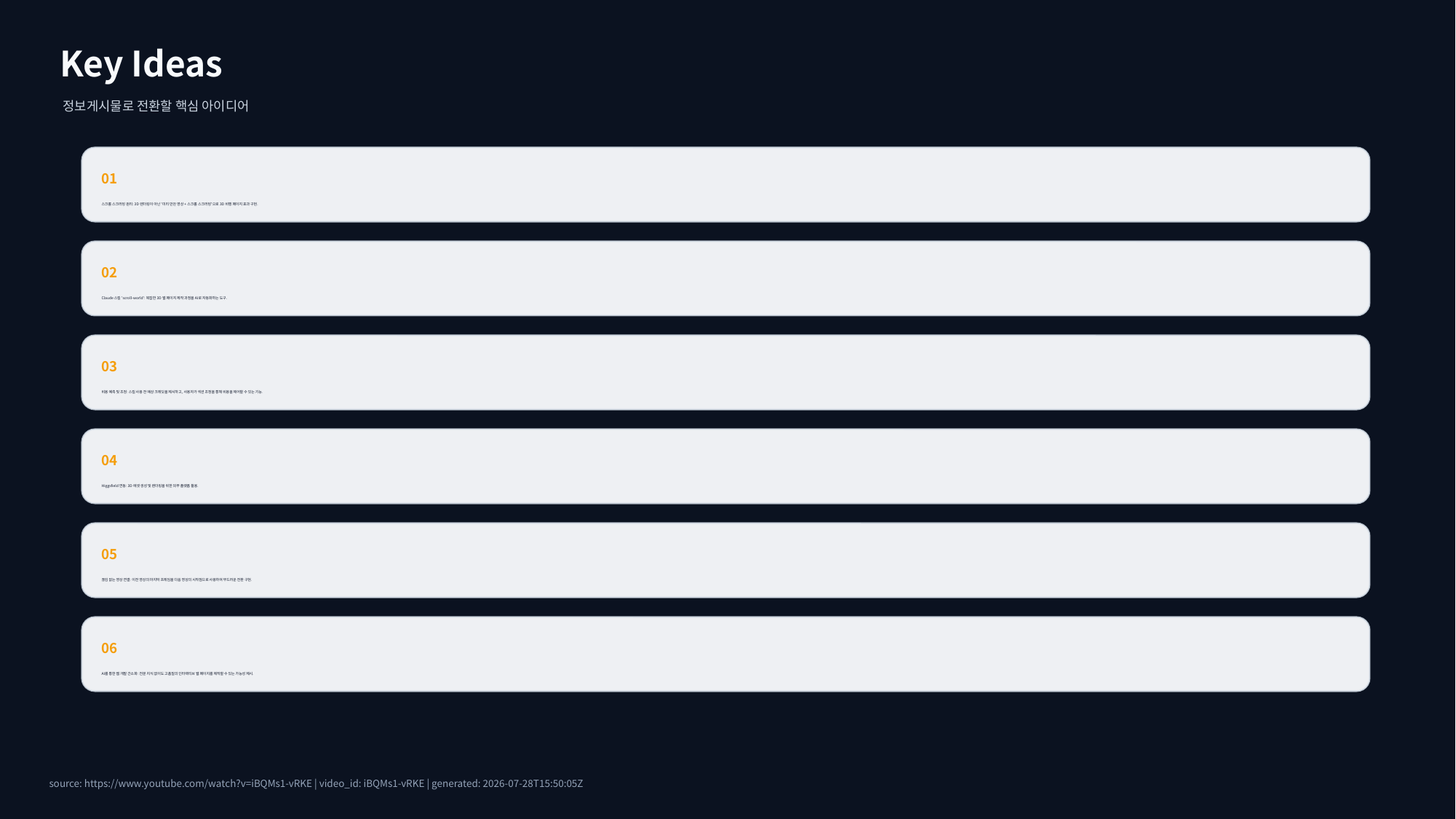

Key Ideas
정보게시물로 전환할 핵심 아이디어

01
스크롤 스크러빙 원리: 3D 렌더링이 아닌 '미리 만든 영상 + 스크롤 스크러빙'으로 3D 비행 페이지 효과 구현.

02
Claude 스킬 'scroll-world': 복잡한 3D 웹 페이지 제작 과정을 AI로 자동화하는 도구.

03
비용 예측 및 조정: 스킬 사용 전 예상 크레딧을 제시하고, 사용자가 섹션 조정을 통해 비용을 제어할 수 있는 기능.

04
Higgsfield 연동: 3D 에셋 생성 및 렌더링을 위한 외부 플랫폼 활용.

05
끊김 없는 영상 연결: 이전 영상의 마지막 프레임을 다음 영상의 시작점으로 사용하여 부드러운 전환 구현.

06
AI를 통한 웹 개발 간소화: 전문 지식 없이도 고품질의 인터랙티브 웹 페이지를 제작할 수 있는 가능성 제시.
source: https://www.youtube.com/watch?v=iBQMs1-vRKE | video_id: iBQMs1-vRKE | generated: 2026-07-28T15:50:05Z